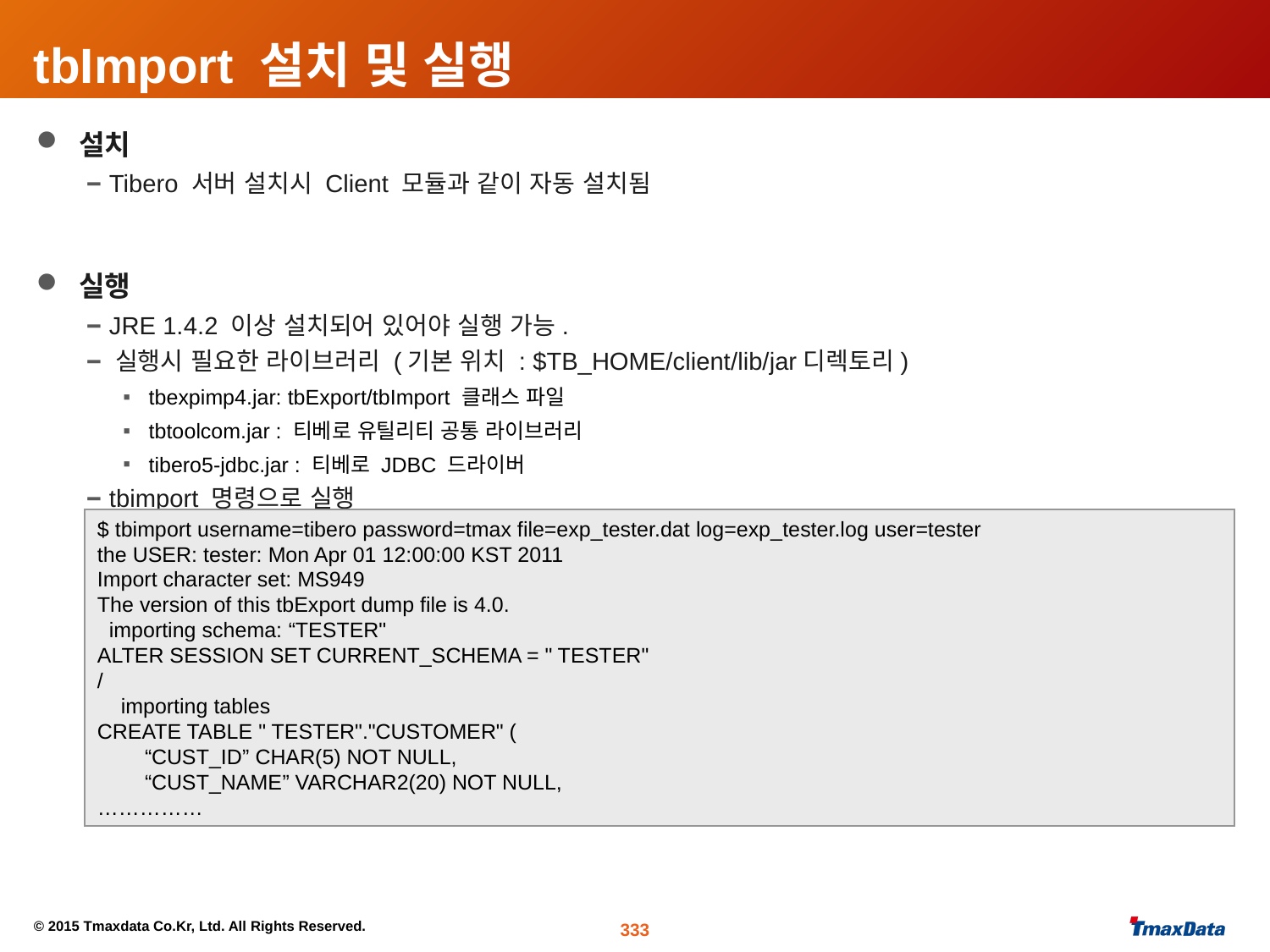

# tbImport 설치 및 실행
 설치
 Tibero 서버 설치시 Client 모듈과 같이 자동 설치됨

 실행
 JRE 1.4.2 이상 설치되어 있어야 실행 가능.
 실행시 필요한 라이브러리 (기본 위치 : $TB_HOME/client/lib/jar디렉토리)
tbexpimp4.jar: tbExport/tbImport 클래스 파일
tbtoolcom.jar : 티베로 유틸리티 공통 라이브러리
tibero5-jdbc.jar : 티베로 JDBC 드라이버
 tbimport 명령으로 실행
$ tbimport username=tibero password=tmax file=exp_tester.dat log=exp_tester.log user=tester
the USER: tester: Mon Apr 01 12:00:00 KST 2011
Import character set: MS949
The version of this tbExport dump file is 4.0.
  importing schema: “TESTER"
ALTER SESSION SET CURRENT_SCHEMA = " TESTER"
/
    importing tables
CREATE TABLE " TESTER"."CUSTOMER" (
        “CUST_ID” CHAR(5) NOT NULL,
        “CUST_NAME” VARCHAR2(20) NOT NULL,
……………